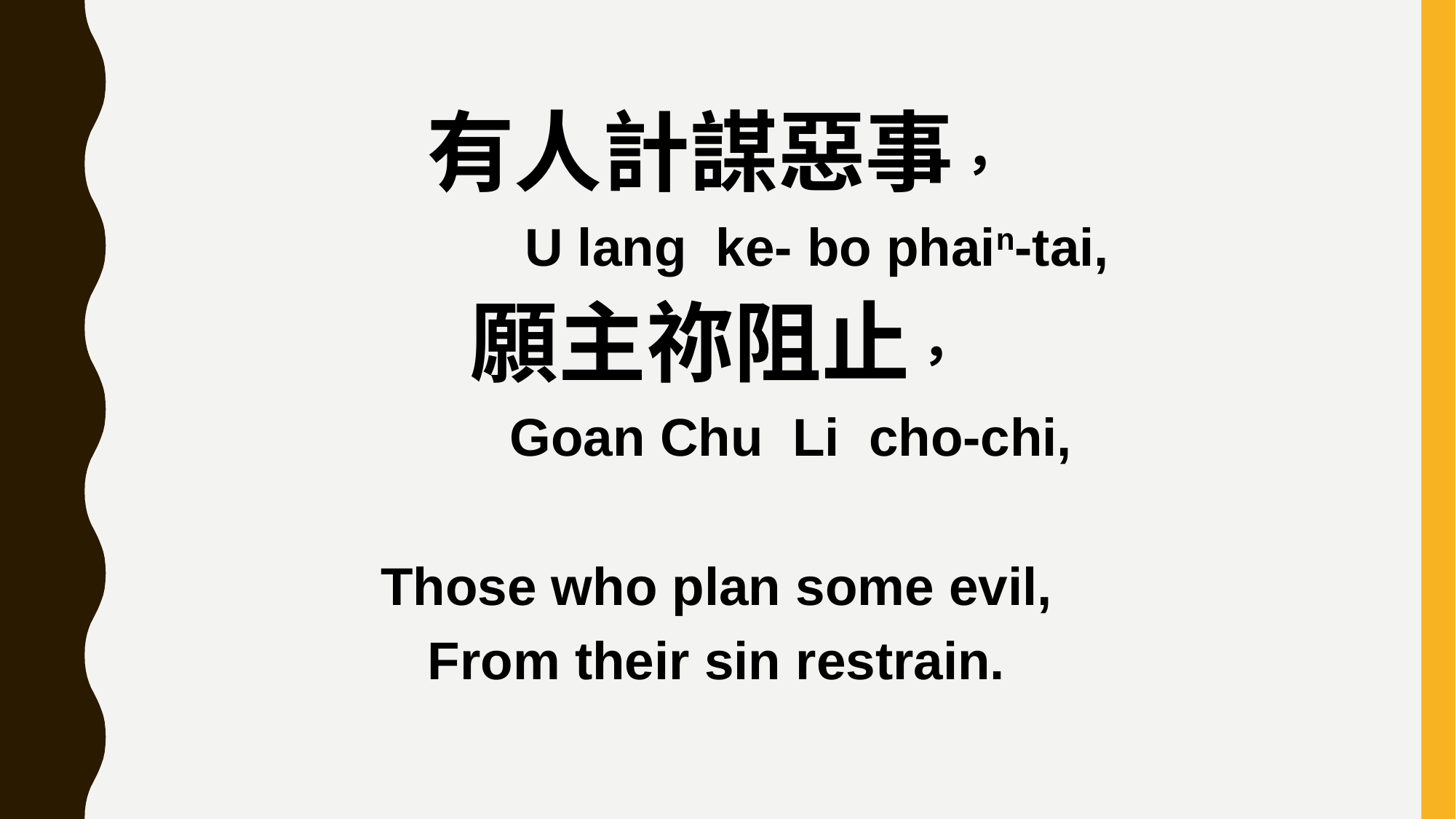

有人計謀惡事，
                        U lang  ke- bo phain-tai,
願主祢阻止，
                       Goan Chu  Li  cho-chi,

Those who plan some evil,
From their sin restrain.